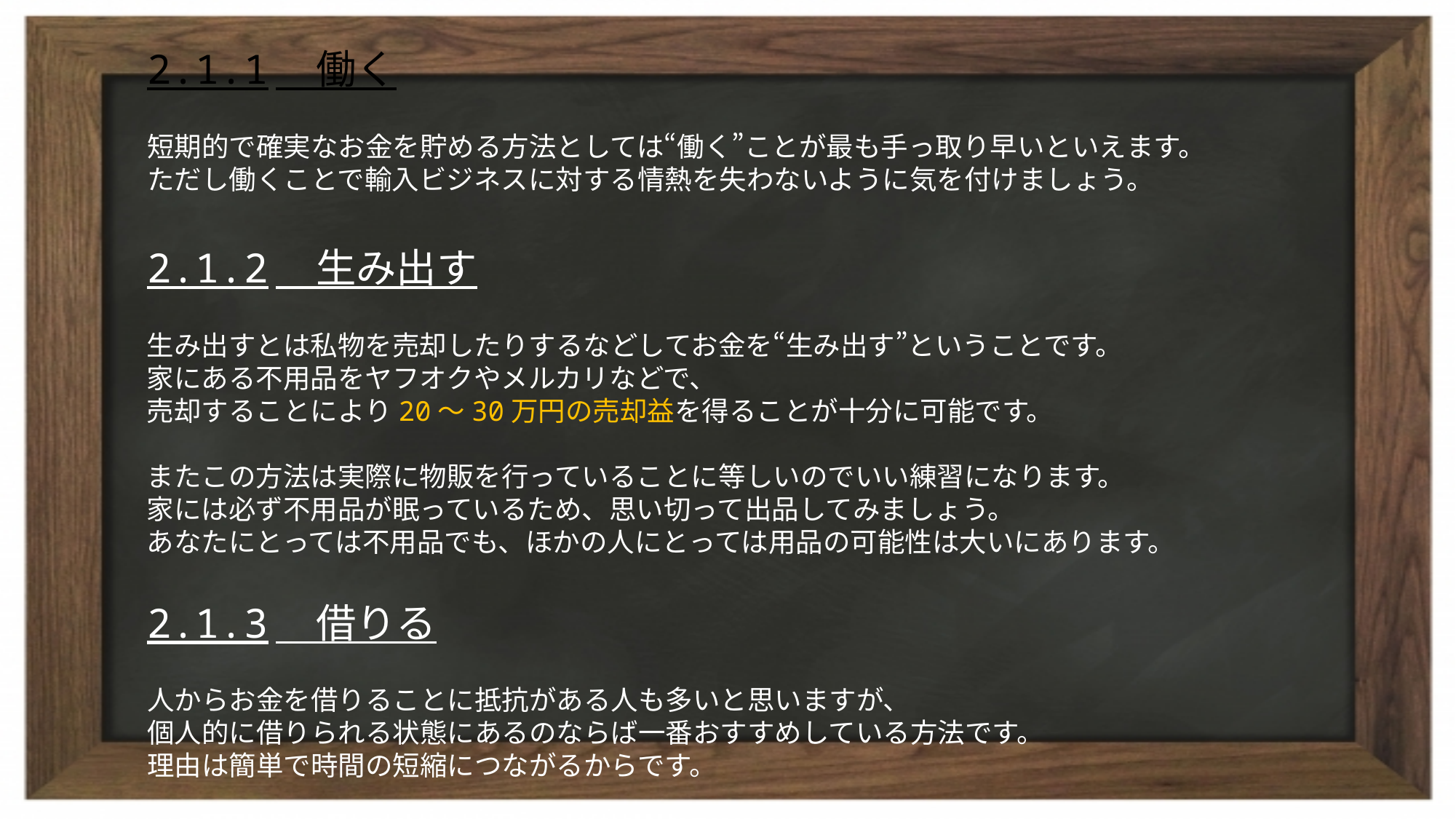

# 2.1.1　働く
短期的で確実なお金を貯める方法としては“働く”ことが最も手っ取り早いといえます。
ただし働くことで輸入ビジネスに対する情熱を失わないように気を付けましょう。
2.1.2　生み出す
生み出すとは私物を売却したりするなどしてお金を“生み出す”ということです。
家にある不用品をヤフオクやメルカリなどで、
売却することにより20～30万円の売却益を得ることが十分に可能です。

またこの方法は実際に物販を行っていることに等しいのでいい練習になります。
家には必ず不用品が眠っているため、思い切って出品してみましょう。
あなたにとっては不用品でも、ほかの人にとっては用品の可能性は大いにあります。
2.1.3　借りる
人からお金を借りることに抵抗がある人も多いと思いますが、
個人的に借りられる状態にあるのならば一番おすすめしている方法です。
理由は簡単で時間の短縮につながるからです。